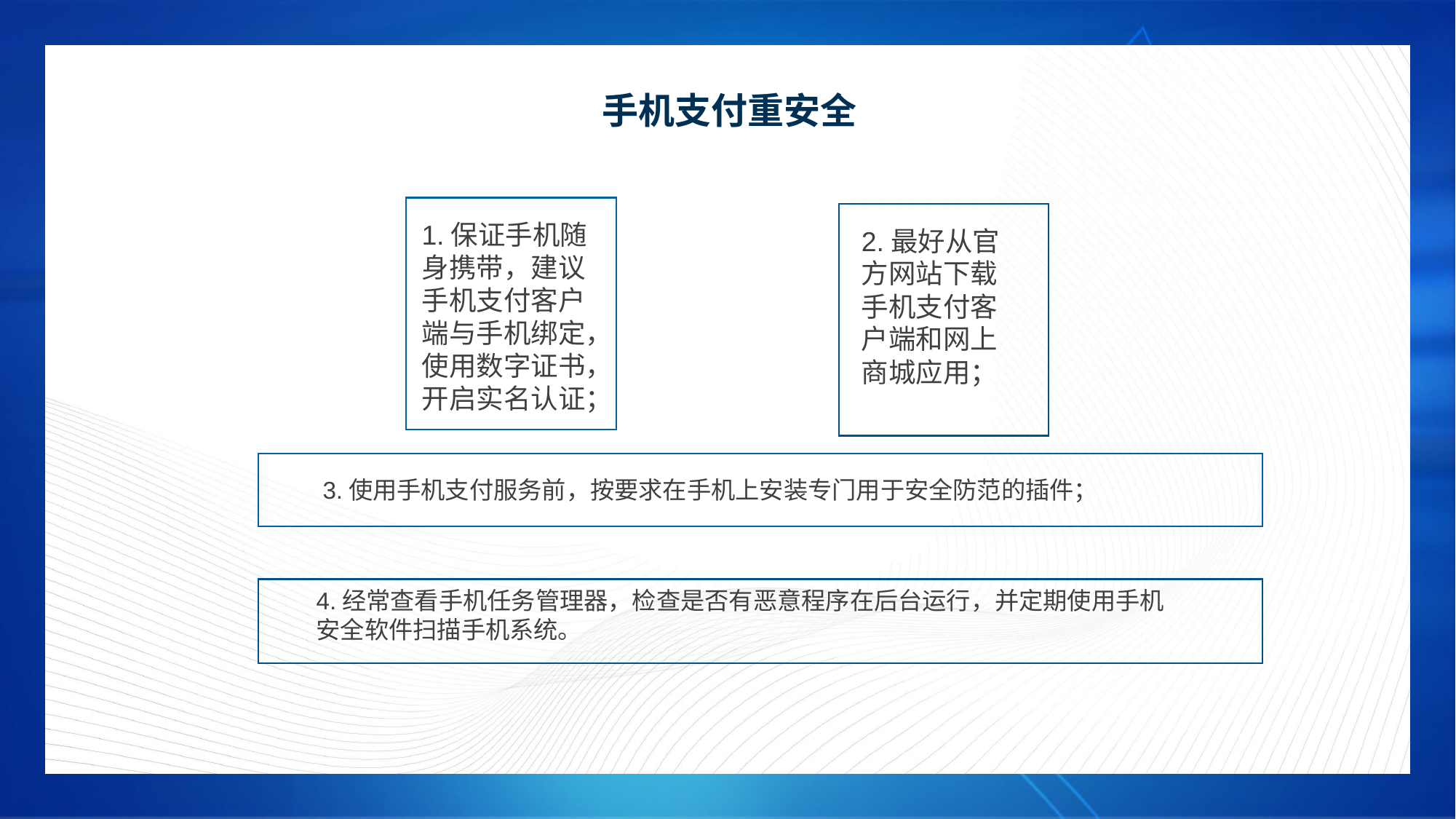

手机支付重安全

1.保证手机随身携带，建议手机支付客户端与手机绑定，使用数字证书，开启实名认证；

2.最好从官方网站下载手机支付客户端和网上商城应用；

3.使用手机支付服务前，按要求在手机上安装专门用于安全防范的插件；

4.经常查看手机任务管理器，检查是否有恶意程序在后台运行，并定期使用手机安全软件扫描手机系统。